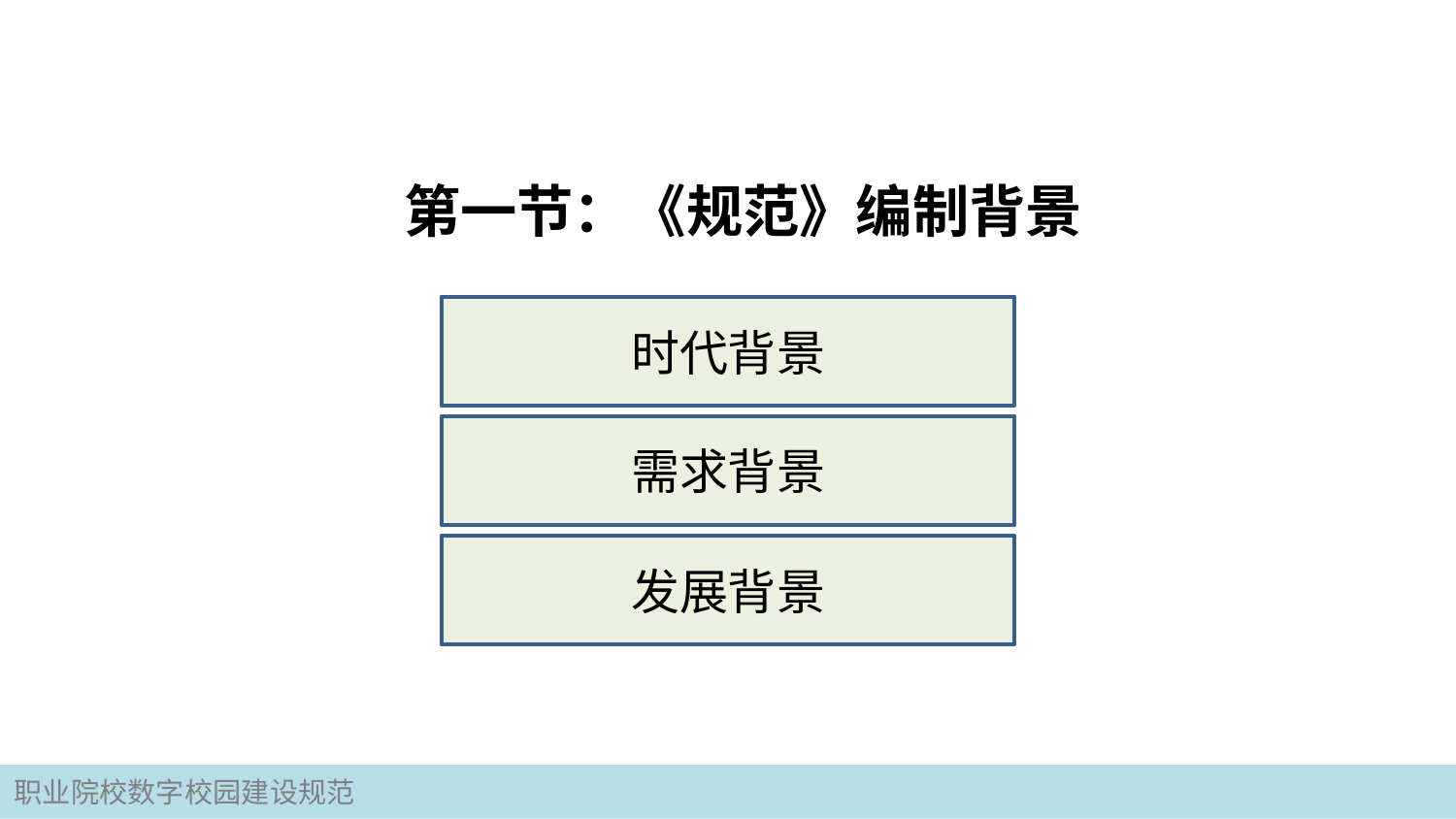

第一节：《规范》编制背景
时代背景
需求背景
发展背景
职业院校数字校园建设规范